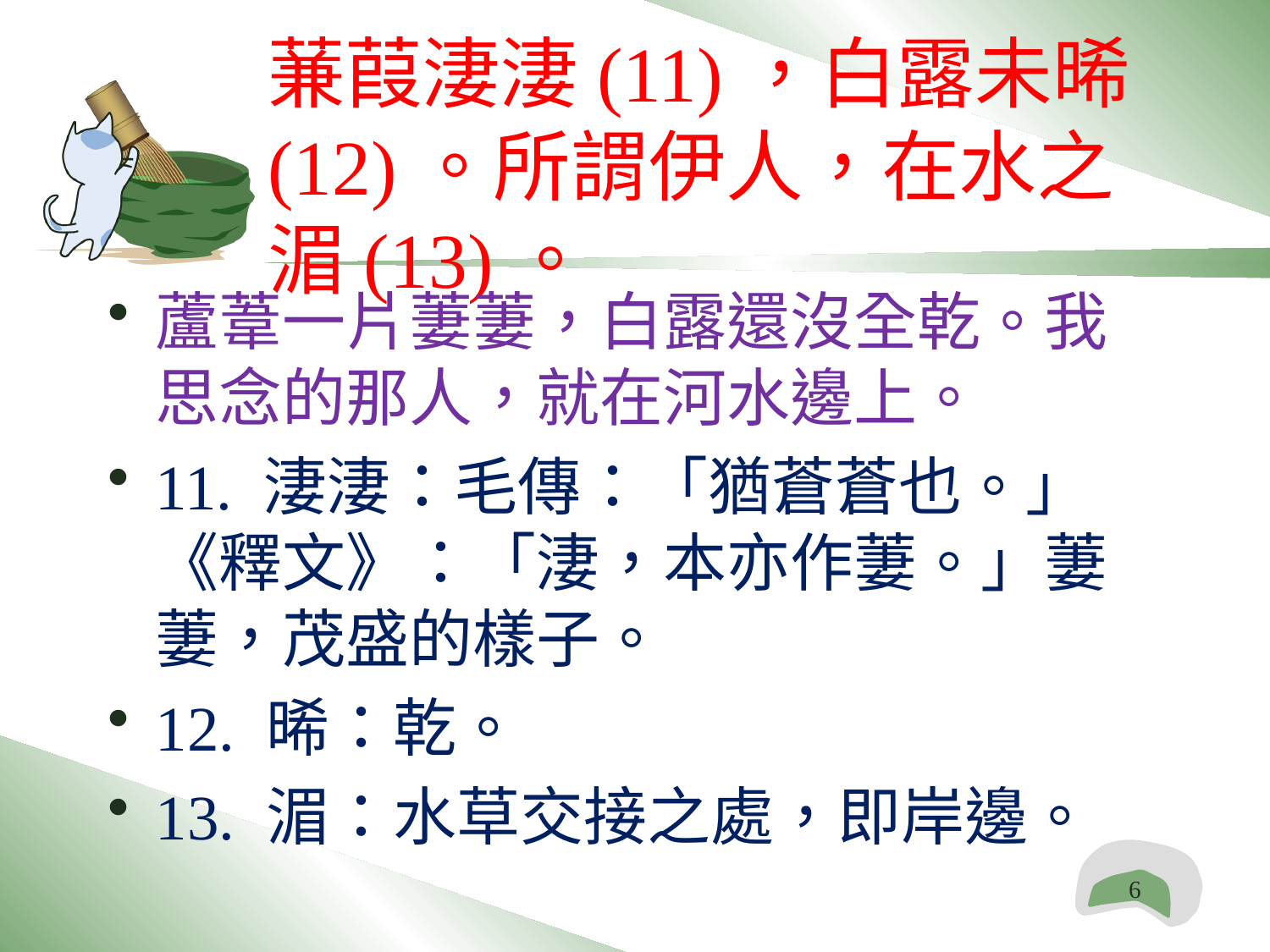

# 蒹葭淒淒(11)，白露未晞(12)。所謂伊人，在水之湄(13)。
蘆葦一片萋萋，白露還沒全乾。我思念的那人，就在河水邊上。
11. 淒淒：毛傳：「猶蒼蒼也。」《釋文》：「淒，本亦作萋。」萋萋，茂盛的樣子。
12. 晞：乾。
13. 湄：水草交接之處，即岸邊。

6